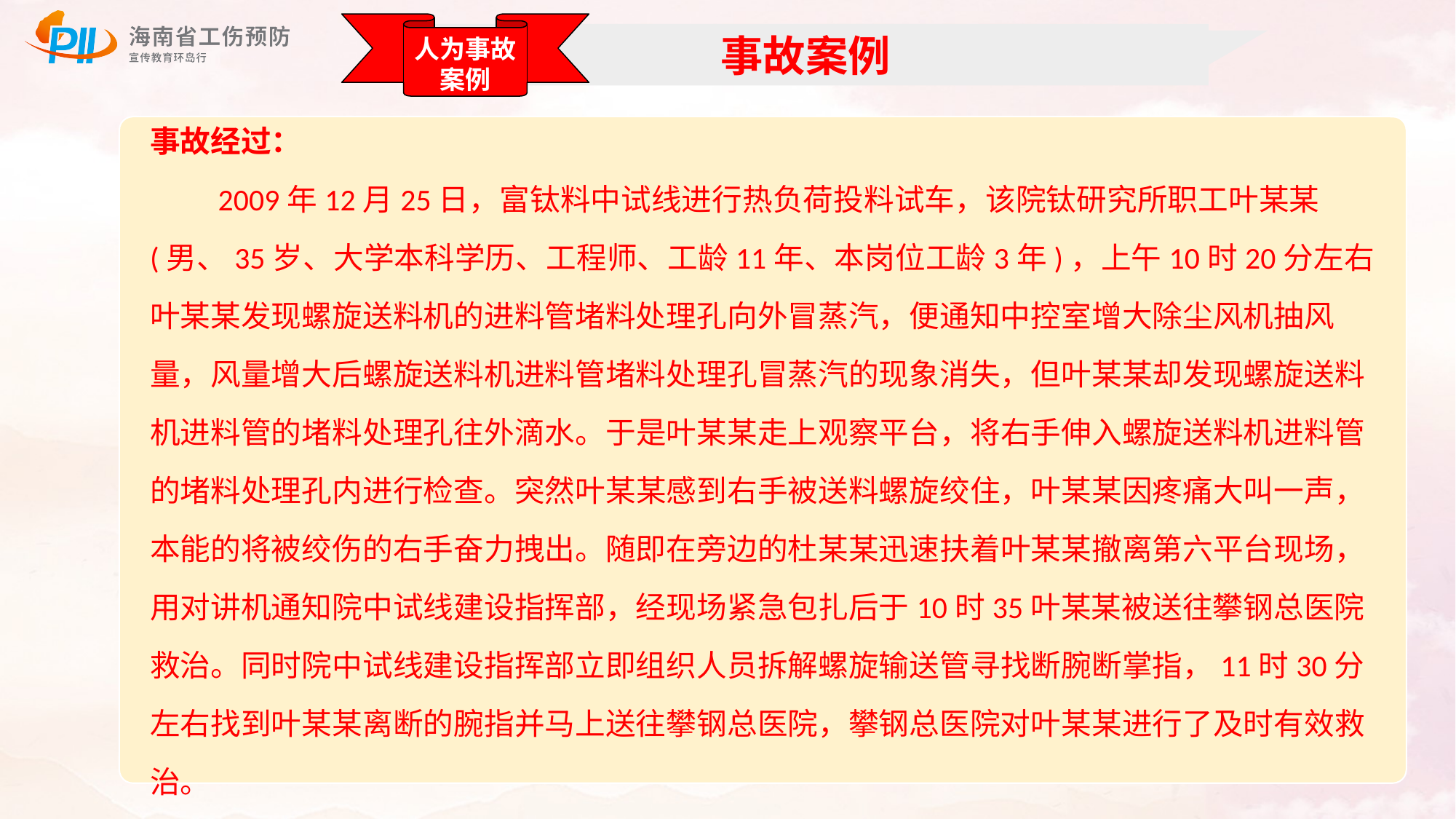

人为事故案例
事故案例

事故经过：
　　2009年12月25日，富钛料中试线进行热负荷投料试车，该院钛研究所职工叶某某(男、35岁、大学本科学历、工程师、工龄11年、本岗位工龄3年)，上午10时20分左右叶某某发现螺旋送料机的进料管堵料处理孔向外冒蒸汽，便通知中控室增大除尘风机抽风量，风量增大后螺旋送料机进料管堵料处理孔冒蒸汽的现象消失，但叶某某却发现螺旋送料机进料管的堵料处理孔往外滴水。于是叶某某走上观察平台，将右手伸入螺旋送料机进料管的堵料处理孔内进行检查。突然叶某某感到右手被送料螺旋绞住，叶某某因疼痛大叫一声，本能的将被绞伤的右手奋力拽出。随即在旁边的杜某某迅速扶着叶某某撤离第六平台现场，用对讲机通知院中试线建设指挥部，经现场紧急包扎后于10时35叶某某被送往攀钢总医院救治。同时院中试线建设指挥部立即组织人员拆解螺旋输送管寻找断腕断掌指，11时30分左右找到叶某某离断的腕指并马上送往攀钢总医院，攀钢总医院对叶某某进行了及时有效救治。